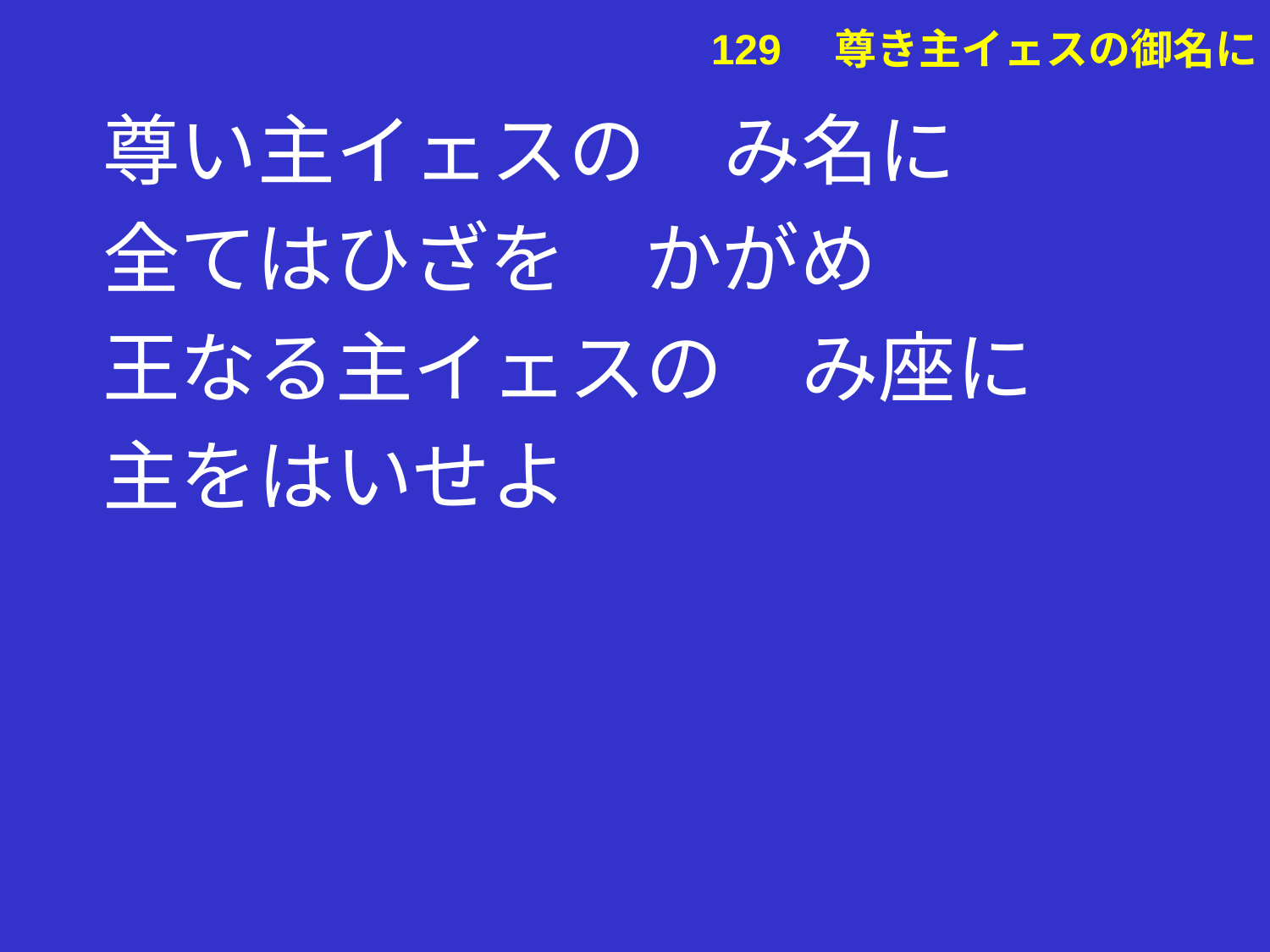

尊い主イェスの　み名に
全てはひざを　かがめ
王なる主イェスの　み座に
主をはいせよ
# 129　尊き主イェスの御名に